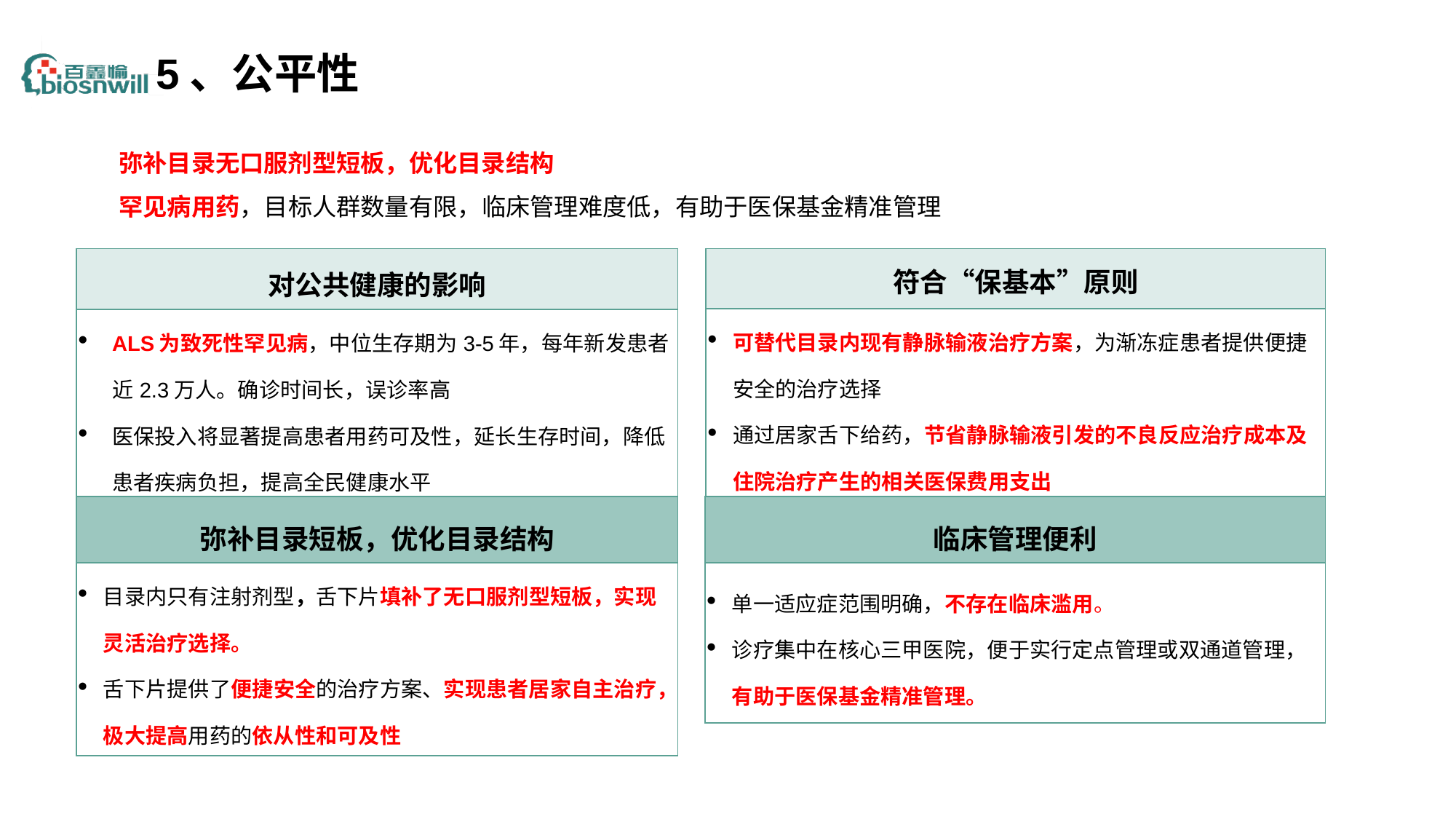

# 5、公平性
弥补目录无口服剂型短板，优化目录结构
罕见病用药，目标人群数量有限，临床管理难度低，有助于医保基金精准管理
| 对公共健康的影响 |
| --- |
| ALS为致死性罕见病，中位生存期为3-5年，每年新发患者近2.3万人。确诊时间长，误诊率高 医保投入将显著提高患者用药可及性，延长生存时间，降低患者疾病负担，提高全民健康水平 |
| 符合“保基本”原则 |
| --- |
| 可替代目录内现有静脉输液治疗方案，为渐冻症患者提供便捷安全的治疗选择 通过居家舌下给药，节省静脉输液引发的不良反应治疗成本及住院治疗产生的相关医保费用支出 |
| 弥补目录短板，优化目录结构 |
| --- |
| 目录内只有注射剂型，舌下片填补了无口服剂型短板，实现灵活治疗选择。 舌下片提供了便捷安全的治疗方案、实现患者居家自主治疗，极大提高用药的依从性和可及性 |
| 临床管理便利 |
| --- |
| 单一适应症范围明确，不存在临床滥用。 诊疗集中在核心三甲医院，便于实行定点管理或双通道管理，有助于医保基金精准管理。 |